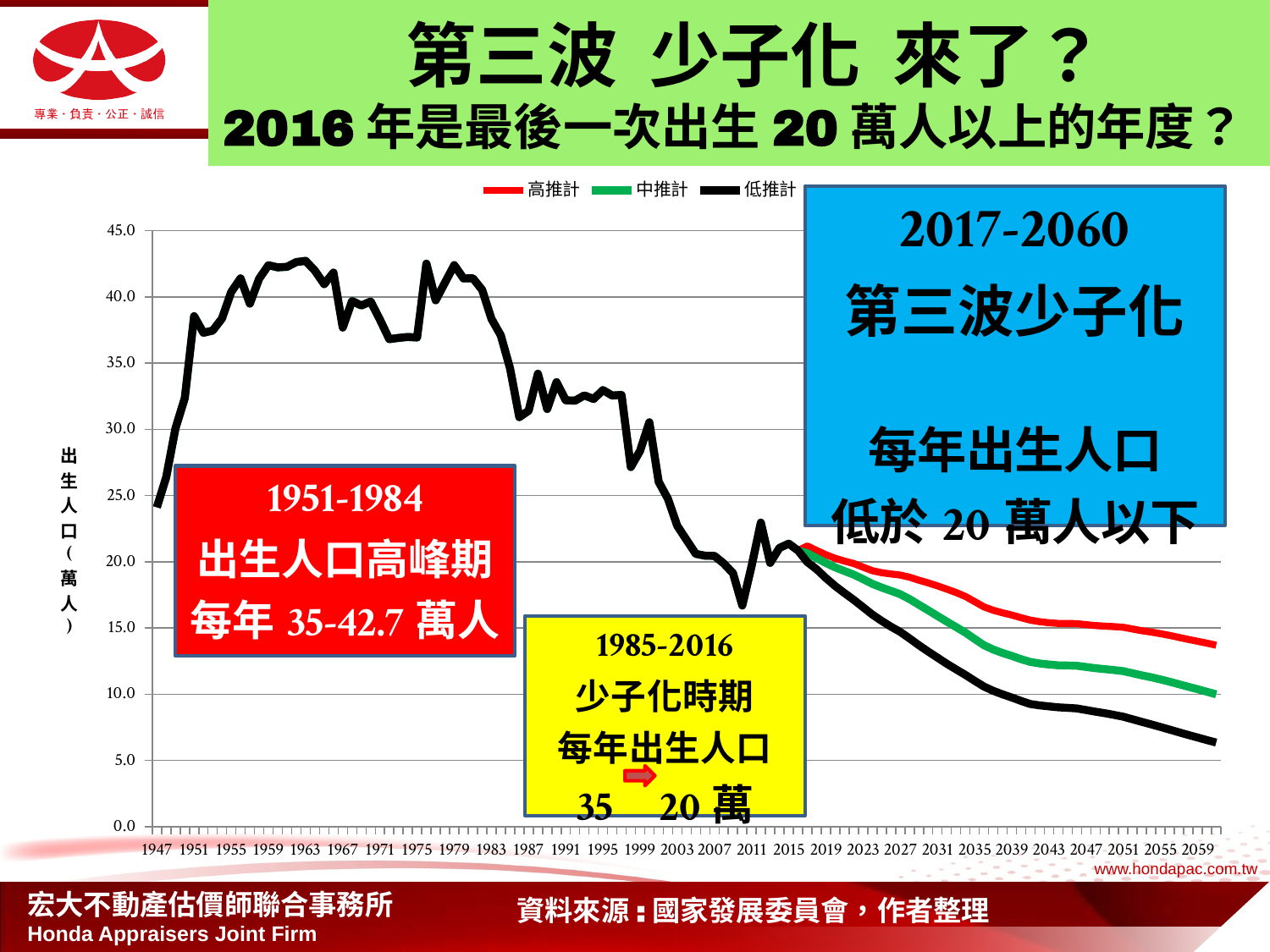

# 第三波  少子化  來了？ 2016年是最後一次出生20萬人以上的年度？

### Chart

| Category | 高推計 | 中推計 | 低推計 |
|---|---|---|---|
| 1947 | 24.11000000000003 | 24.11000000000003 | 24.11000000000003 |
| 1948 | 26.380000000000003 | 26.380000000000003 | 26.380000000000003 |
| 1949 | 30.080000000000002 | 30.080000000000002 | 30.080000000000002 |
| 1950 | 32.36 | 32.36 | 32.36 |
| 1951 | 38.54 | 38.54 | 38.54 |
| 1952 | 37.29000000000001 | 37.29000000000001 | 37.29000000000001 |
| 1953 | 37.449999999999996 | 37.449999999999996 | 37.449999999999996 |
| 1954 | 38.36 | 38.36 | 38.36 |
| 1955 | 40.370000000000005 | 40.370000000000005 | 40.370000000000005 |
| 1956 | 41.4 | 41.4 | 41.4 |
| 1957 | 39.49 | 39.49 | 39.49 |
| 1958 | 41.37 | 41.37 | 41.37 |
| 1959 | 42.39 | 42.39 | 42.39 |
| 1960 | 42.23000000000001 | 42.23000000000001 | 42.23000000000001 |
| 1961 | 42.27000000000001 | 42.27000000000001 | 42.27000000000001 |
| 1962 | 42.63 | 42.63 | 42.63 |
| 1963 | 42.72000000000001 | 42.72000000000001 | 42.72000000000001 |
| 1964 | 41.980000000000004 | 41.980000000000004 | 41.980000000000004 |
| 1965 | 40.96 | 40.96 | 40.96 |
| 1966 | 41.83 | 41.83 | 41.83 |
| 1967 | 37.68 | 37.68 | 37.68 |
| 1968 | 39.69000000000001 | 39.69000000000001 | 39.69000000000001 |
| 1969 | 39.349999999999994 | 39.349999999999994 | 39.349999999999994 |
| 1970 | 39.65 | 39.65 | 39.65 |
| 1971 | 38.28 | 38.28 | 38.28 |
| 1972 | 36.809999999999995 | 36.809999999999995 | 36.809999999999995 |
| 1973 | 36.9 | 36.9 | 36.9 |
| 1974 | 36.97 | 36.97 | 36.97 |
| 1975 | 36.93 | 36.93 | 36.93 |
| 1976 | 42.510000000000005 | 42.510000000000005 | 42.510000000000005 |
| 1977 | 39.74000000000001 | 39.74000000000001 | 39.74000000000001 |
| 1978 | 41.08 | 41.08 | 41.08 |
| 1979 | 42.4 | 42.4 | 42.4 |
| 1980 | 41.39 | 41.39 | 41.39 |
| 1981 | 41.410000000000004 | 41.410000000000004 | 41.410000000000004 |
| 1982 | 40.53 | 40.53 | 40.53 |
| 1983 | 38.34 | 38.34 | 38.34 |
| 1984 | 37.1 | 37.1 | 37.1 |
| 1985 | 34.62000000000001 | 34.62000000000001 | 34.62000000000001 |
| 1986 | 30.919999999999987 | 30.919999999999987 | 30.919999999999987 |
| 1987 | 31.4 | 31.4 | 31.4 |
| 1988 | 34.2 | 34.2 | 34.2 |
| 1989 | 31.53 | 31.53 | 31.53 |
| 1990 | 33.56 | 33.56 | 33.56 |
| 1991 | 32.19000000000001 | 32.19000000000001 | 32.19000000000001 |
| 1992 | 32.16000000000001 | 32.16000000000001 | 32.16000000000001 |
| 1993 | 32.56 | 32.56 | 32.56 |
| 1994 | 32.29000000000001 | 32.29000000000001 | 32.29000000000001 |
| 1995 | 32.96 | 32.96 | 32.96 |
| 1996 | 32.550000000000004 | 32.550000000000004 | 32.550000000000004 |
| 1997 | 32.6 | 32.6 | 32.6 |
| 1998 | 27.15000000000003 | 27.15000000000003 | 27.15000000000003 |
| 1999 | 28.369999999999987 | 28.369999999999987 | 28.369999999999987 |
| 2000 | 30.53 | 30.53 | 30.53 |
| 2001 | 26.04 | 26.04 | 26.04 |
| 2002 | 24.75 | 24.75 | 24.75 |
| 2003 | 22.71 | 22.71 | 22.71 |
| 2004 | 21.64 | 21.64 | 21.64 |
| 2005 | 20.59 | 20.59 | 20.59 |
| 2006 | 20.45 | 20.45 | 20.45 |
| 2007 | 20.439999999999987 | 20.439999999999987 | 20.439999999999987 |
| 2008 | 19.869999999999987 | 19.869999999999987 | 19.869999999999987 |
| 2009 | 19.13000000000003 | 19.13000000000003 | 19.13000000000003 |
| 2010 | 16.69 | 16.69 | 16.69 |
| 2011 | 19.66 | 19.66 | 19.66 |
| 2012 | 22.95 | 22.95 | 22.95 |
| 2013 | 19.91 | 19.91 | 19.91 |
| 2014 | 21.04 | 21.04 | 21.04 |
| 2015 | 21.36 | 21.36 | 21.36 |
| 2016 | 20.84 | 20.84 | 20.84 |
| 2017 | 21.1869 | 20.6385 | 19.96819999999955 |
| 2018 | 20.848 | 20.273 | 19.42769999999969 |
| 2019 | 20.5275 | 19.898400000000002 | 18.765299999999574 |
| 2020 | 20.253 | 19.5668 | 18.1587 |
| 2021 | 20.04849999999962 | 19.29299999999999 | 17.6269 |
| 2022 | 19.859299999999987 | 19.022599999999617 | 17.1134 |
| 2023 | 19.58619999999969 | 18.685499999999646 | 16.558500000000002 |
| 2024 | 19.32 | 18.327199999999987 | 16.0046 |
| 2025 | 19.169 | 18.0455999999996 | 15.531 |
| 2026 | 19.07369999999989 | 17.79639999999979 | 15.092000000000002 |
| 2027 | 18.99139999999989 | 17.542599999999588 | 14.6966 |
| 2028 | 18.828899999999987 | 17.1755 | 14.204500000000001 |
| 2029 | 18.60249999999989 | 16.747800000000005 | 13.6949 |
| 2030 | 18.40049999999964 | 16.3351 | 13.2185 |
| 2031 | 18.176099999999987 | 15.903200000000002 | 12.7589 |
| 2032 | 17.93180000000003 | 15.4793 | 12.295300000000001 |
| 2033 | 17.672 | 15.064300000000001 | 11.873100000000004 |
| 2034 | 17.3797 | 14.6499 | 11.455300000000006 |
| 2035 | 16.98559999999945 | 14.162900000000002 | 11.0063 |
| 2036 | 16.591 | 13.698500000000001 | 10.576700000000002 |
| 2037 | 16.33420000000003 | 13.367700000000006 | 10.250500000000002 |
| 2038 | 16.1404 | 13.109300000000001 | 9.982700000000005 |
| 2039 | 15.9703 | 12.885900000000024 | 9.745800000000001 |
| 2040 | 15.7718 | 12.639299999999999 | 9.4846 |
| 2041 | 15.5875 | 12.4267 | 9.249099999999999 |
| 2042 | 15.468 | 12.314300000000001 | 9.1488 |
| 2043 | 15.388900000000001 | 12.236600000000001 | 9.0721 |
| 2044 | 15.3393 | 12.177100000000001 | 9.000900000000001 |
| 2045 | 15.330000000000002 | 12.160300000000001 | 8.965800000000025 |
| 2046 | 15.322600000000024 | 12.140199999999998 | 8.919300000000002 |
| 2047 | 15.244099999999998 | 12.0478 | 8.799 |
| 2048 | 15.173600000000002 | 11.9572 | 8.672500000000005 |
| 2049 | 15.133600000000001 | 11.889100000000004 | 8.558500000000002 |
| 2050 | 15.0975 | 11.8186 | 8.431899999999999 |
| 2051 | 15.0457 | 11.733099999999999 | 8.291699999999999 |
| 2052 | 14.914200000000001 | 11.5753 | 8.0984 |
| 2053 | 14.7871 | 11.4162 | 7.9019 |
| 2054 | 14.683600000000002 | 11.272500000000004 | 7.716800000000001 |
| 2055 | 14.562700000000024 | 11.107700000000001 | 7.518300000000001 |
| 2056 | 14.4313 | 10.934700000000001 | 7.3191999999999995 |
| 2057 | 14.279900000000001 | 10.746500000000001 | 7.1144999999999845 |
| 2058 | 14.1318 | 10.557400000000024 | 6.914 |
| 2059 | 13.991100000000001 | 10.3712 | 6.7211 |
| 2060 | 13.845500000000024 | 10.179 | 6.5295000000000005 |
| 2061 | 13.6935 | 9.981300000000001 | 6.3409999999999975 |
資料來源:國家發展委員會，作者整理